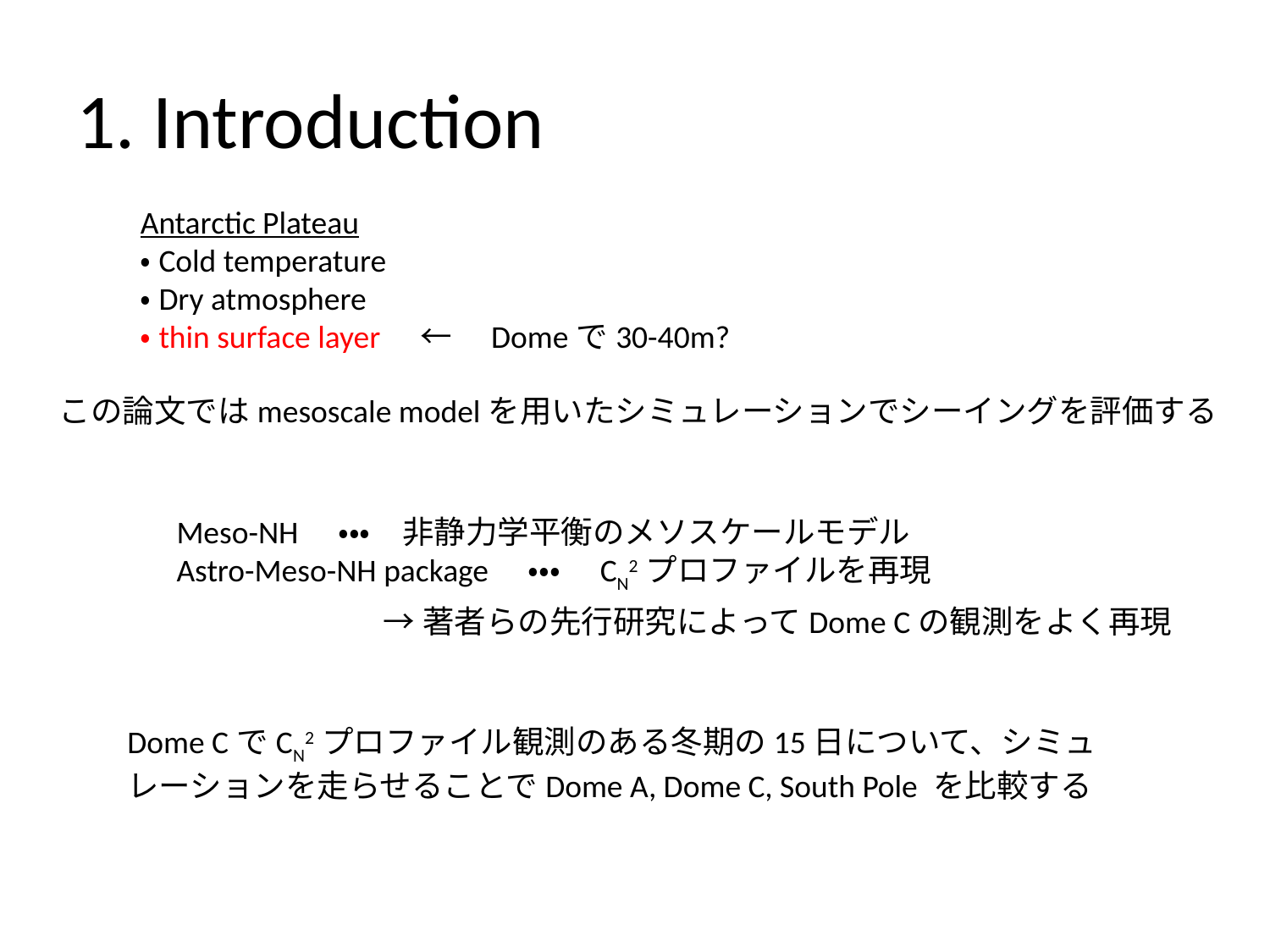

# 1. Introduction
Antarctic Plateau
・Cold temperature
・Dry atmosphere
・thin surface layer　←　Domeで30-40m?
この論文ではmesoscale modelを用いたシミュレーションでシーイングを評価する
Meso-NH　・・・　非静力学平衡のメソスケールモデル
Astro-Meso-NH package　・・・　CN2プロファイルを再現
→著者らの先行研究によってDome Cの観測をよく再現
Dome CでCN2プロファイル観測のある冬期の15日について、シミュレーションを走らせることでDome A, Dome C, South Pole を比較する